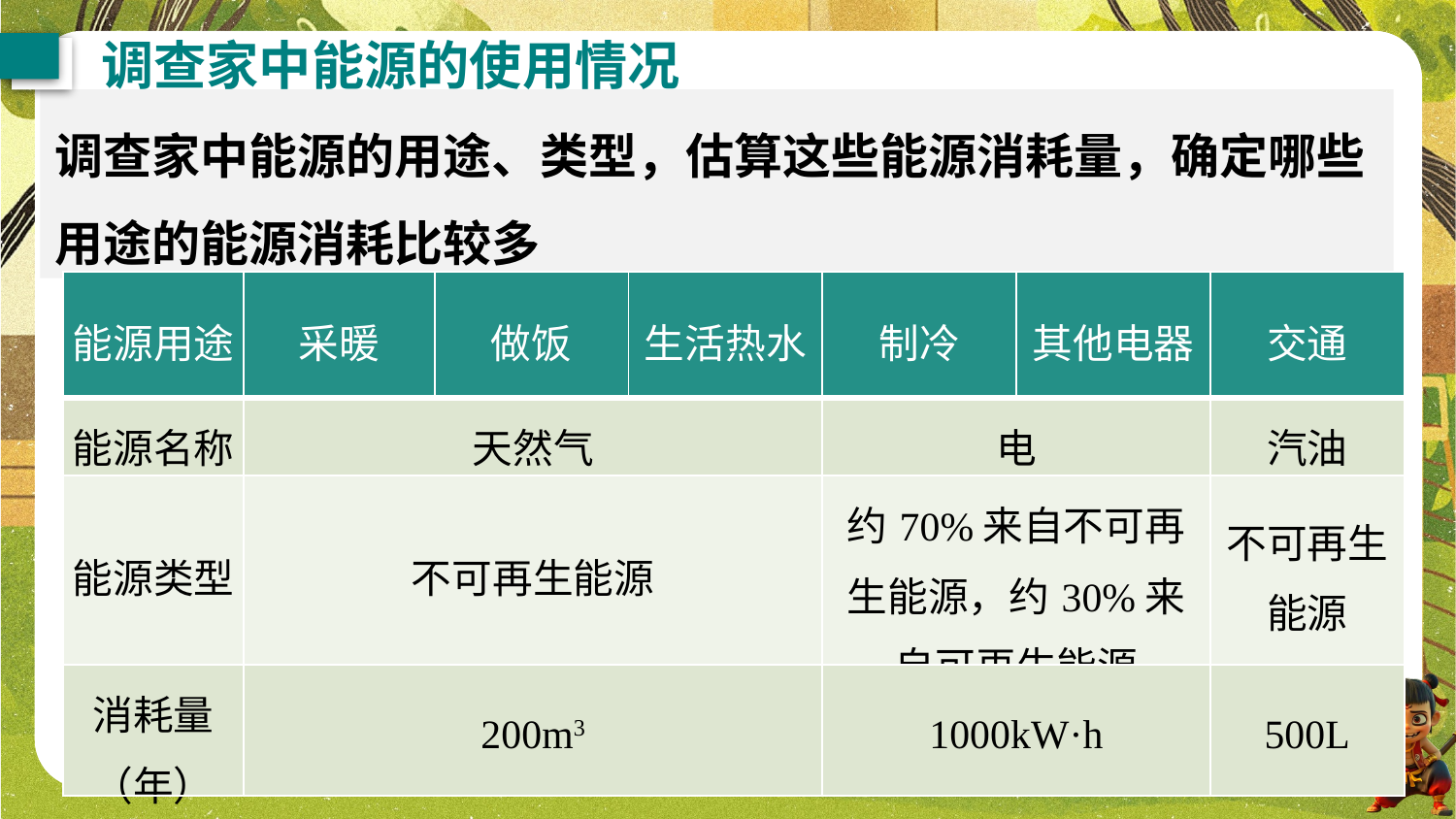

调查家中能源的使用情况

调查家中能源的用途、类型，估算这些能源消耗量，确定哪些用途的能源消耗比较多
| 能源用途 | 采暖 | 做饭 | 生活热水 | 制冷 | 其他电器 | 交通 |
| --- | --- | --- | --- | --- | --- | --- |
| 能源名称 | 天然气 |  |  | 电 |  | 汽油 |
| 能源类型 | 不可再生能源 |  |  | 约70%来自不可再生能源，约30%来自可再生能源 |  | 不可再生能源 |
| 消耗量（年） | 200m3 |  |  | 1000kW·h |  | 500L |